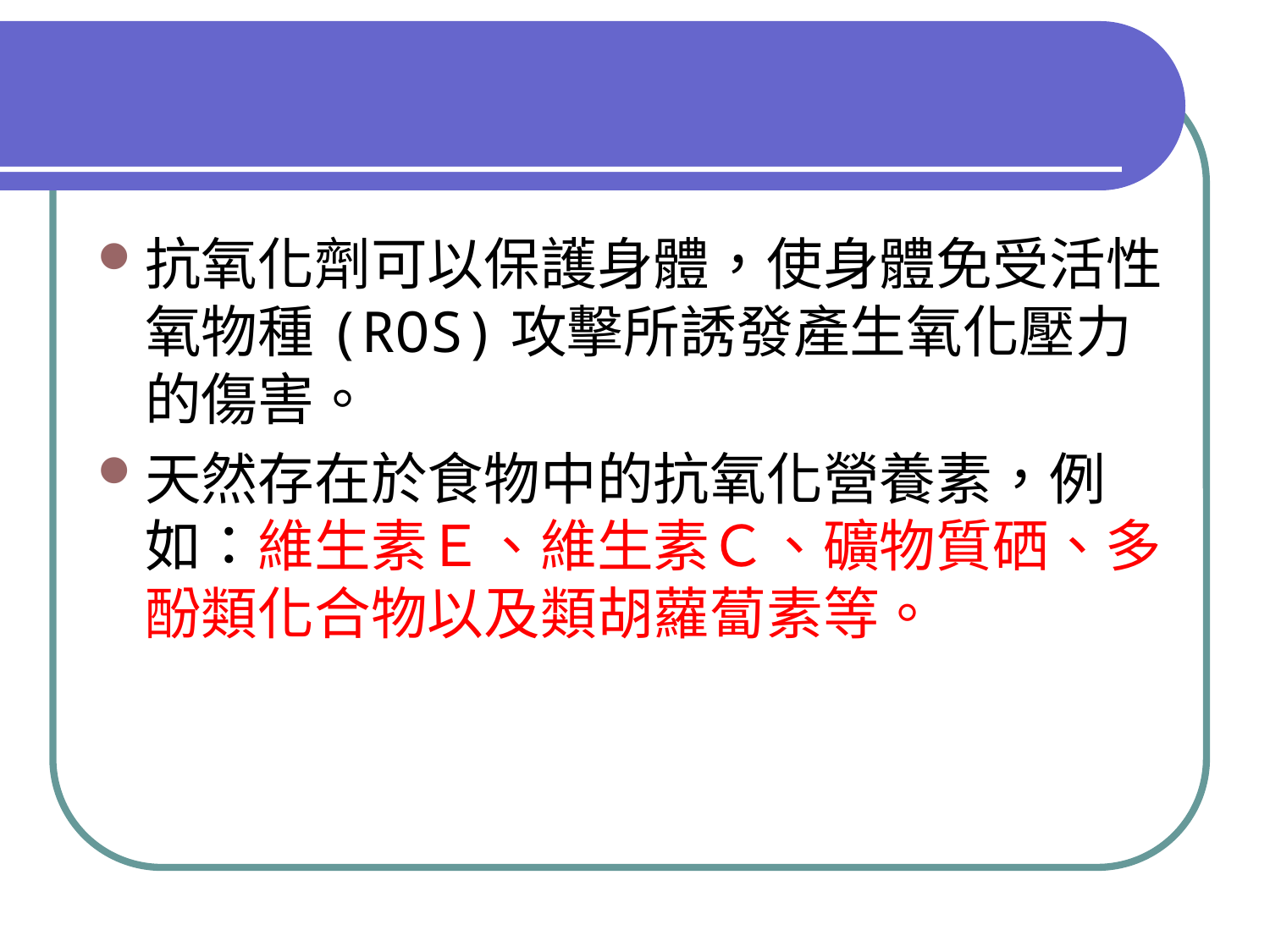

#
抗氧化劑可以保護身體，使身體免受活性氧物種(ROS)攻擊所誘發產生氧化壓力的傷害。
天然存在於食物中的抗氧化營養素，例如：維生素Ｅ、維生素Ｃ、礦物質硒、多酚類化合物以及類胡蘿蔔素等。